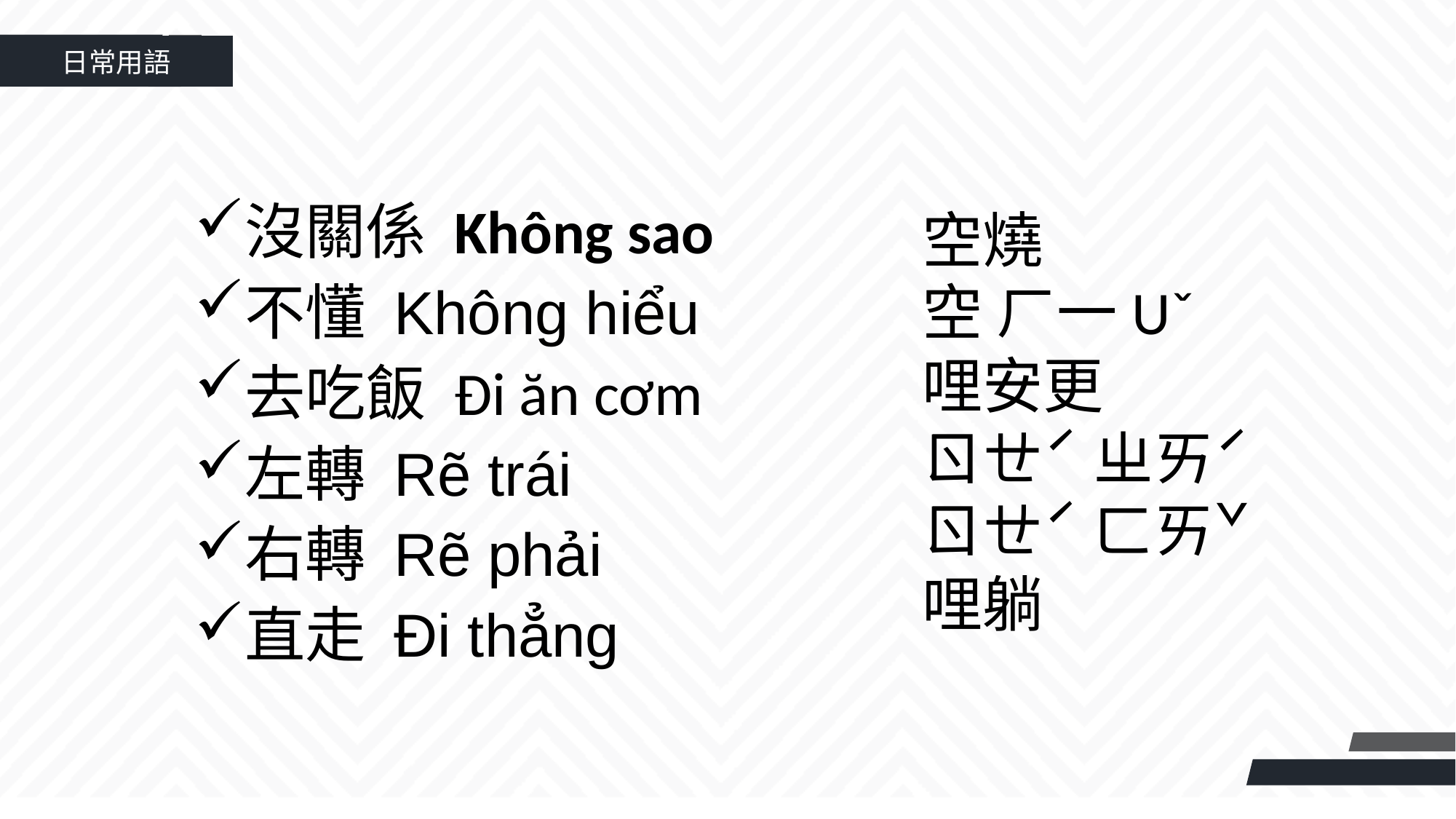

日常用語
沒關係 Không sao
不懂 Không hiểu
去吃飯 Đi ăn cơm
左轉 Rẽ trái
右轉 Rẽ phải
直走 Đi thẳng
空燒
空 ㄏ一Uˇ
哩安更
ㄖㄝˊ ㄓㄞˊ
ㄖㄝˊ ㄈㄞˇ
哩躺